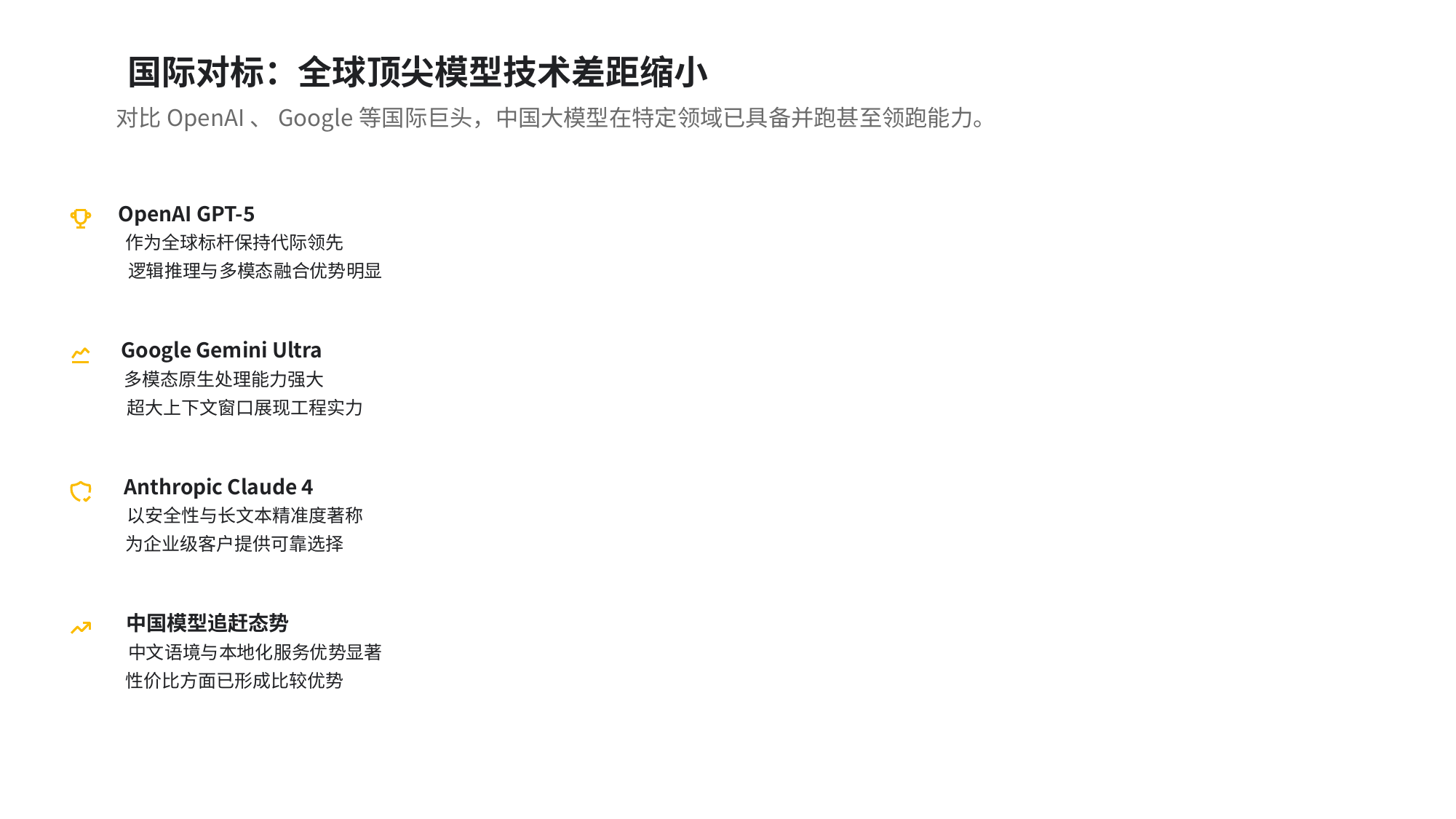

国际对标：全球顶尖模型技术差距缩小
对比OpenAI、Google等国际巨头，中国大模型在特定领域已具备并跑甚至领跑能力。
OpenAI GPT-5

作为全球标杆保持代际领先
逻辑推理与多模态融合优势明显
Google Gemini Ultra

多模态原生处理能力强大
超大上下文窗口展现工程实力
Anthropic Claude 4

以安全性与长文本精准度著称
为企业级客户提供可靠选择
中国模型追赶态势

中文语境与本地化服务优势显著
性价比方面已形成比较优势